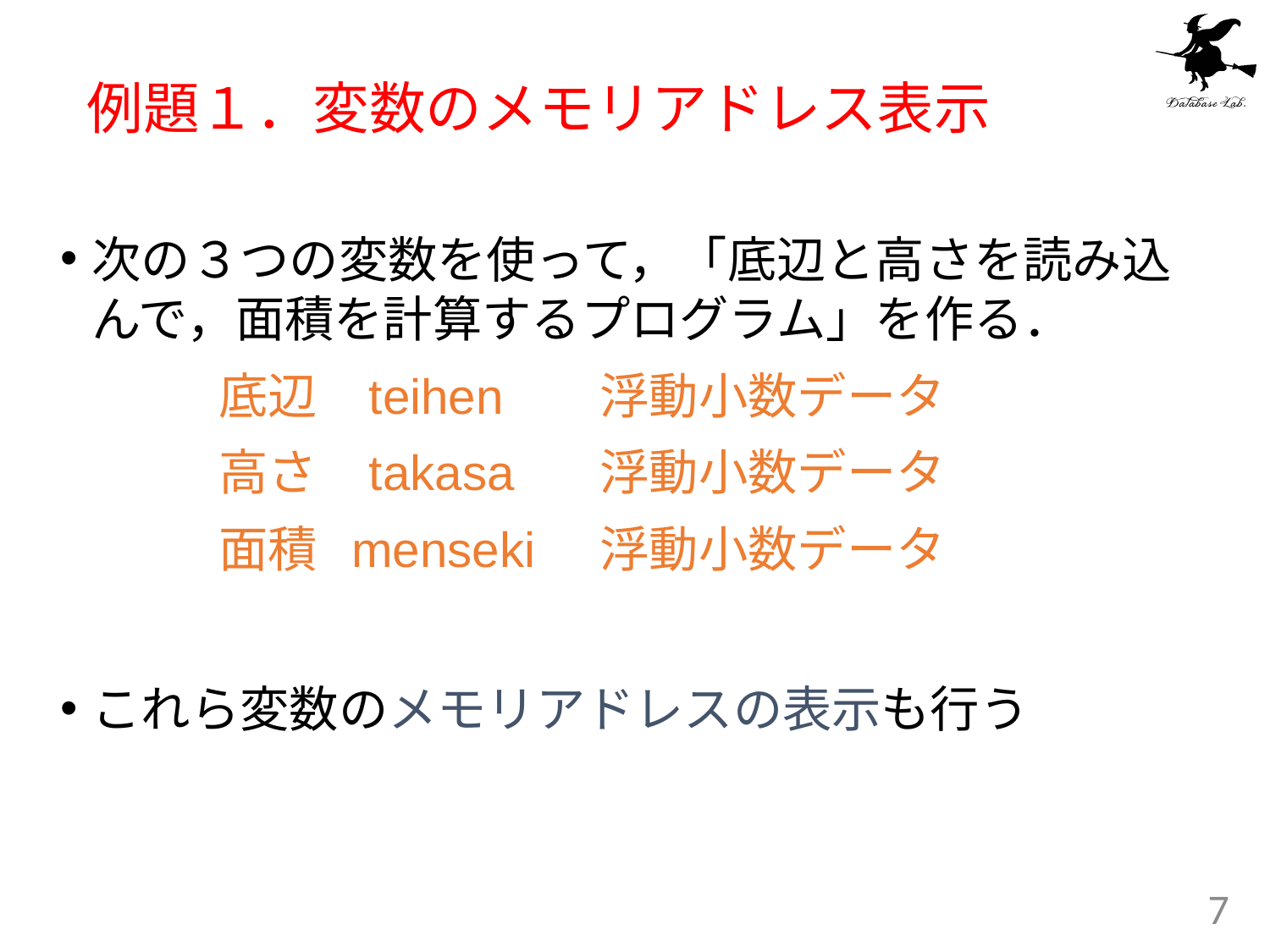

# 例題１．変数のメモリアドレス表示
次の３つの変数を使って，「底辺と高さを読み込んで，面積を計算するプログラム」を作る．
		底辺	 teihen	浮動小数データ
		高さ	 takasa	浮動小数データ
		面積  menseki	浮動小数データ

これら変数のメモリアドレスの表示も行う
7